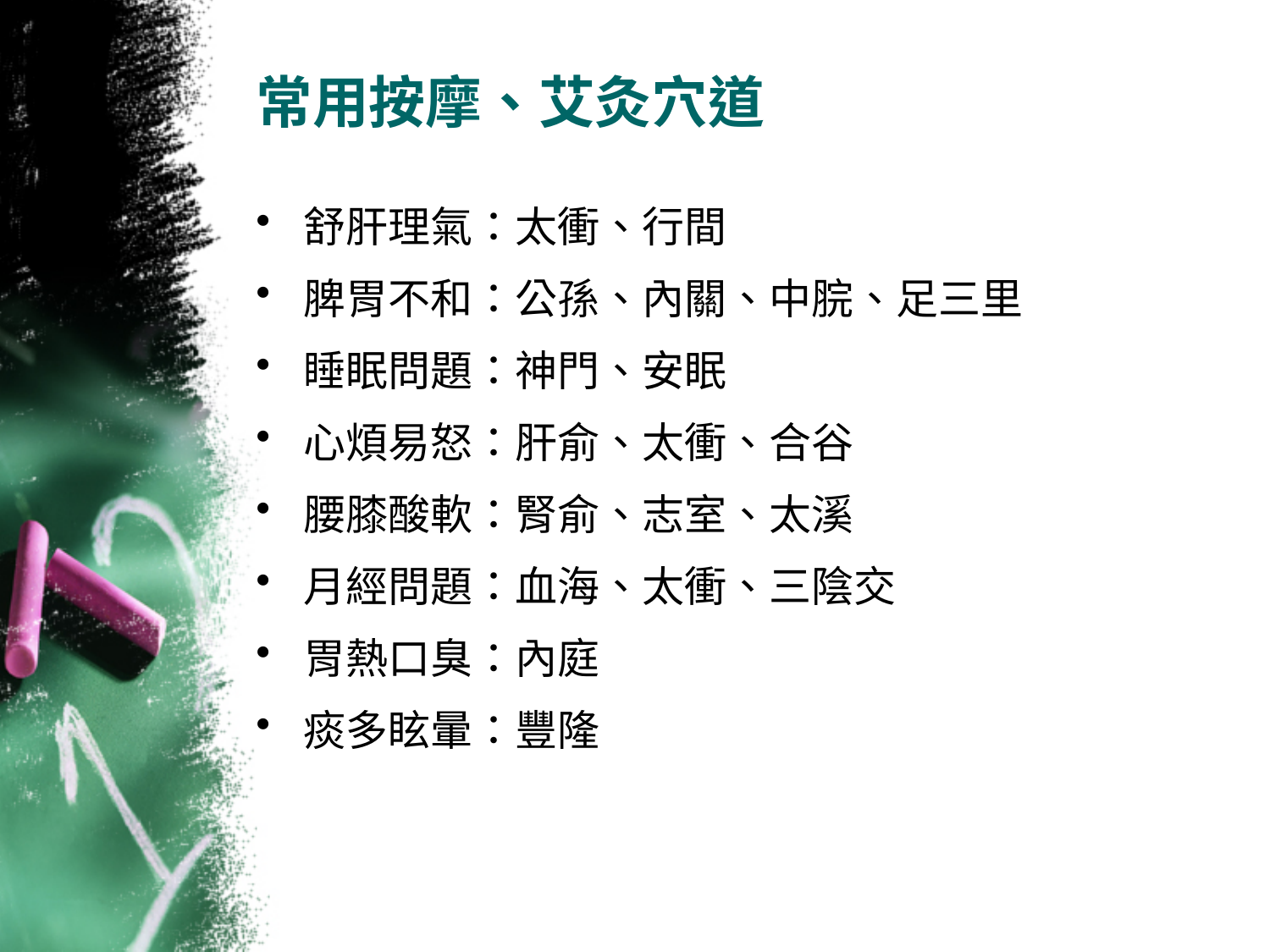

# 常用按摩、艾灸穴道
舒肝理氣：太衝、行間
脾胃不和：公孫、內關、中脘、足三里
睡眠問題：神門、安眠
心煩易怒：肝俞、太衝、合谷
腰膝酸軟：腎俞、志室、太溪
月經問題：血海、太衝、三陰交
胃熱口臭：內庭
痰多眩暈：豐隆